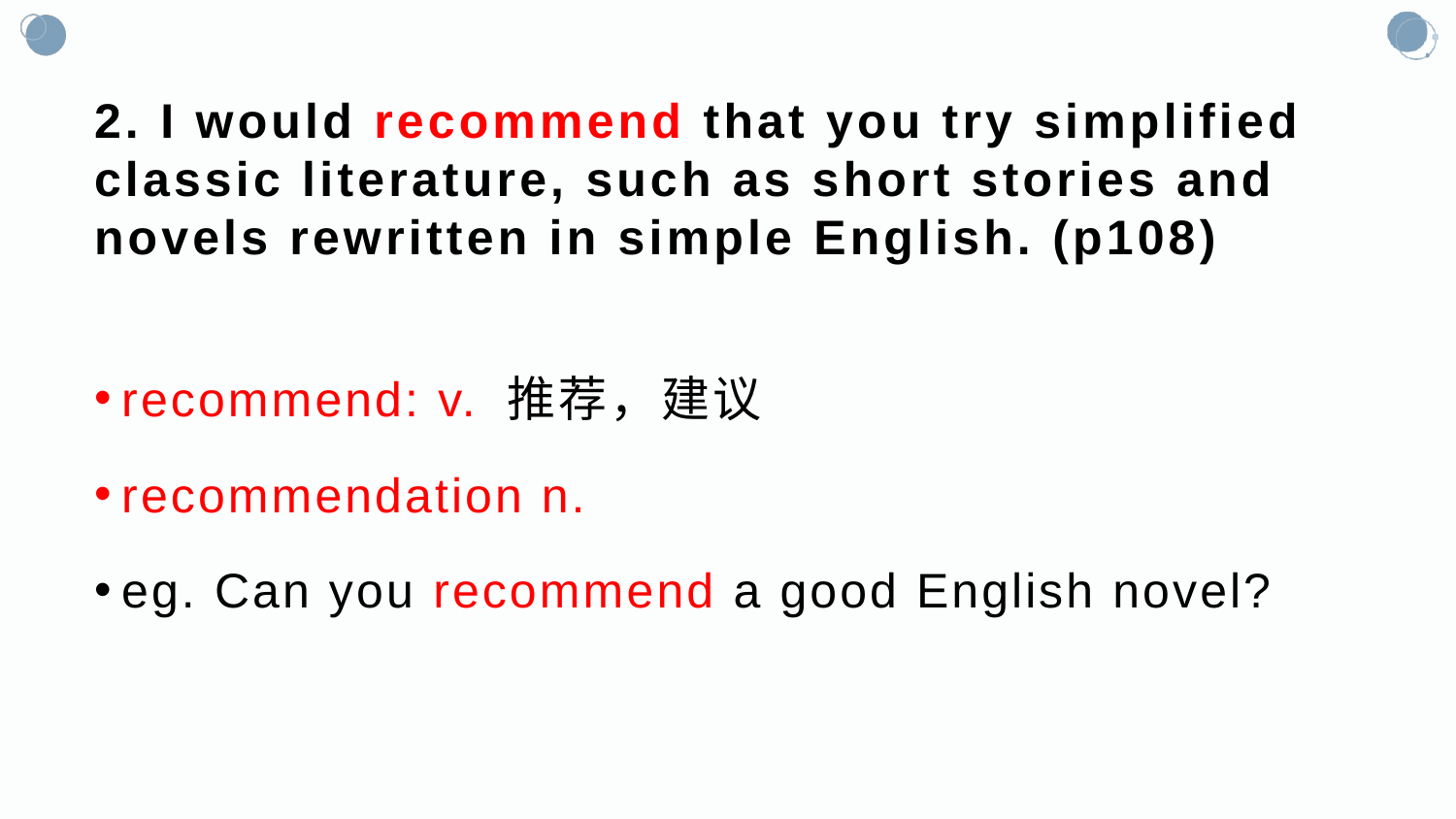

# 2. I would recommend that you try simplified classic literature, such as short stories and novels rewritten in simple English. (p108)
recommend: v. 推荐，建议
recommendation n.
eg. Can you recommend a good English novel?